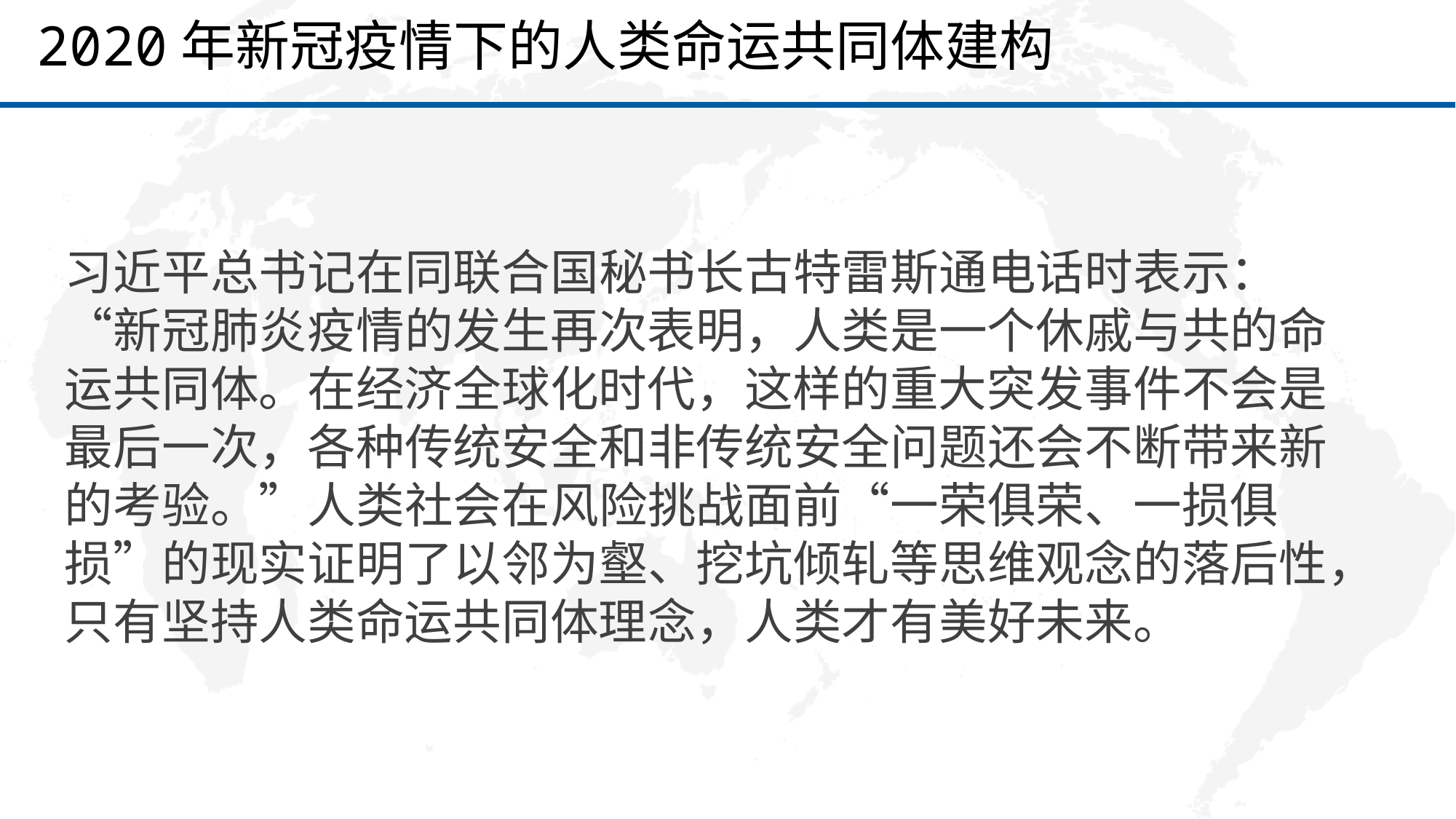

2020年新冠疫情下的人类命运共同体建构
习近平总书记在同联合国秘书长古特雷斯通电话时表示：“新冠肺炎疫情的发生再次表明，人类是一个休戚与共的命运共同体。在经济全球化时代，这样的重大突发事件不会是最后一次，各种传统安全和非传统安全问题还会不断带来新的考验。”人类社会在风险挑战面前“一荣俱荣、一损俱损”的现实证明了以邻为壑、挖坑倾轧等思维观念的落后性，只有坚持人类命运共同体理念，人类才有美好未来。